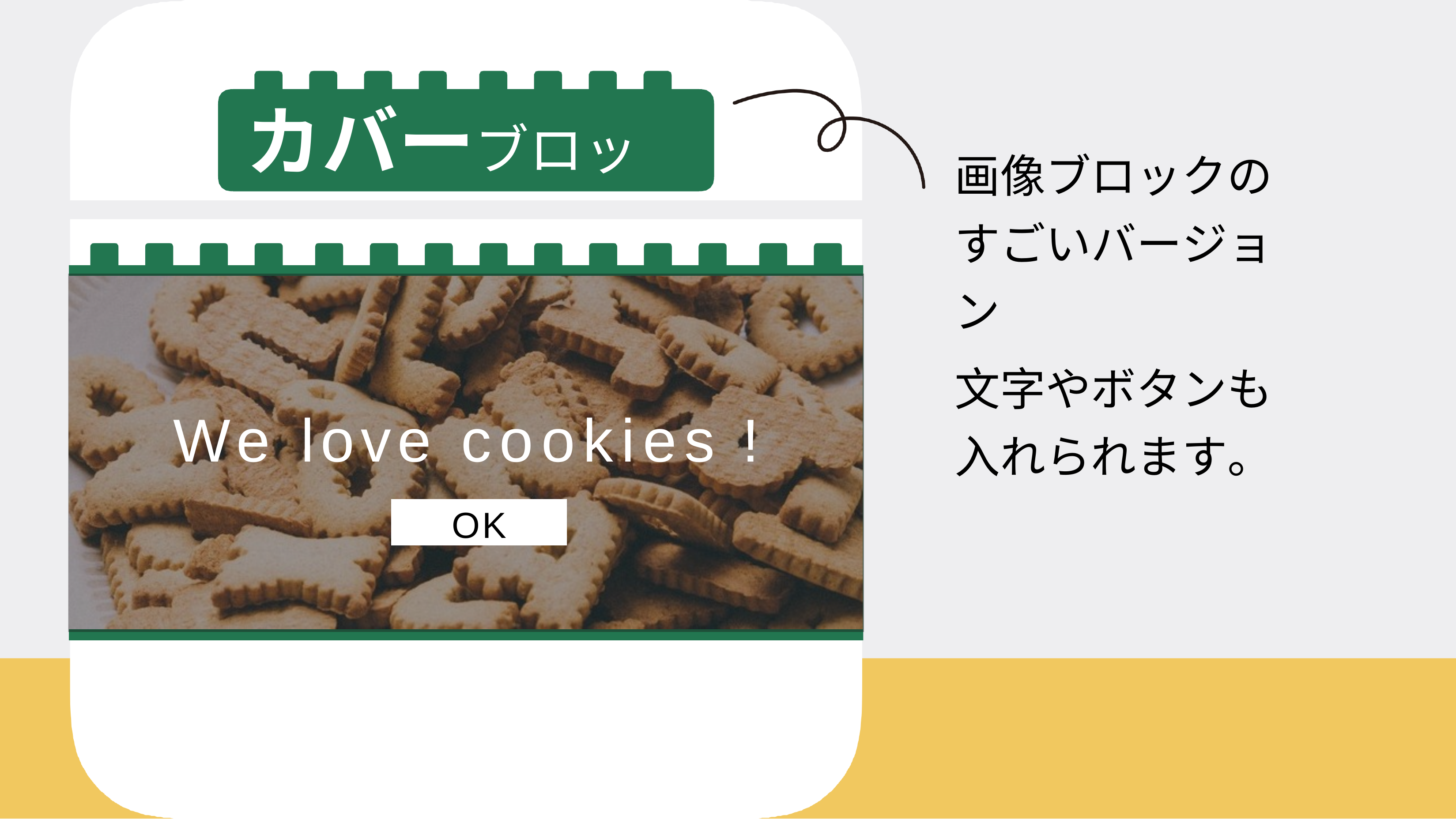

# カバーブロック
画像ブロックの すごいバージョン

文字やボタンも 入れられます。
We love cookies !
OK